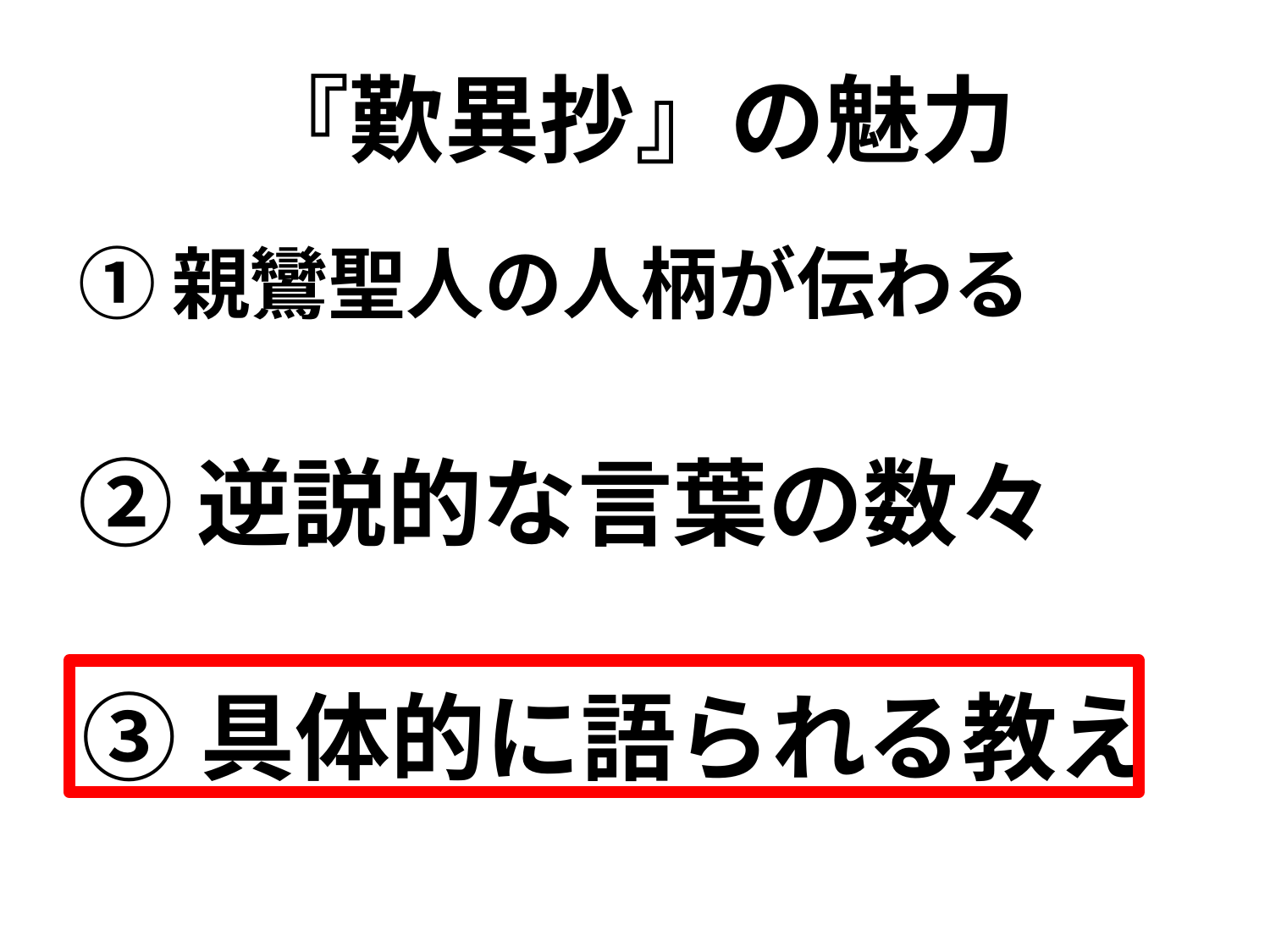

# 『歎異抄』の魅力
①親鸞聖人の人柄が伝わる
②逆説的な言葉の数々
③具体的に語られる教え